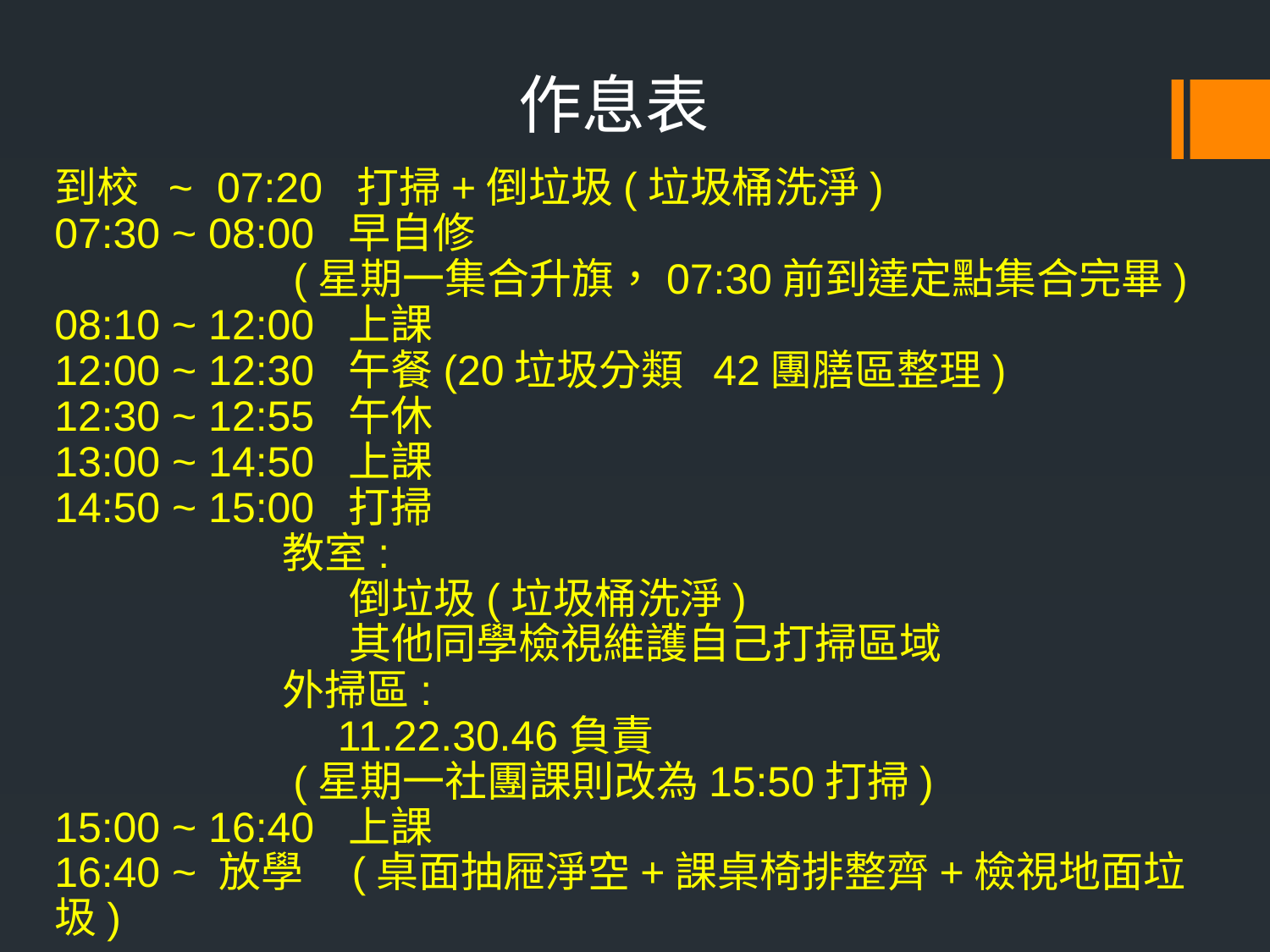

作息表
# 到校  ~  07:20  打掃+倒垃圾(垃圾桶洗淨) 07:30 ~ 08:00  早自修 (星期一集合升旗，07:30前到達定點集合完畢) 08:10 ~ 12:00  上課 12:00 ~ 12:30  午餐(20垃圾分類  42團膳區整理) 12:30 ~ 12:55  午休 13:00 ~ 14:50  上課 14:50 ~ 15:00  打掃 教室: 倒垃圾(垃圾桶洗淨) 其他同學檢視維護自己打掃區域 外掃區: 11.22.30.46負責 (星期一社團課則改為15:50打掃) 15:00 ~ 16:40  上課 16:40 ~ 放學    (桌面抽屜淨空+課桌椅排整齊+檢視地面垃圾)